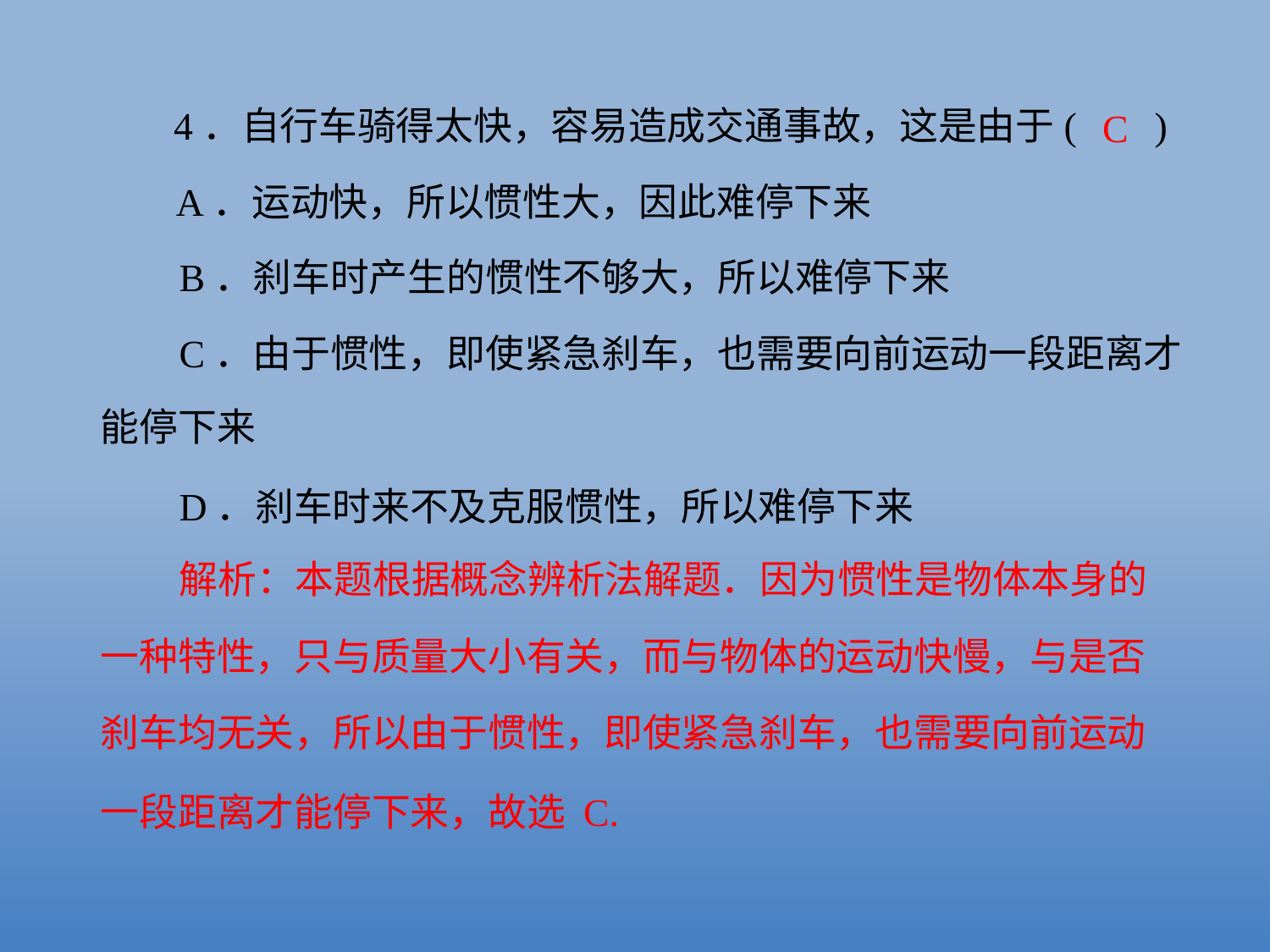

4．自行车骑得太快，容易造成交通事故，这是由于(
)
C
A．运动快，所以惯性大，因此难停下来
	B．刹车时产生的惯性不够大，所以难停下来

	C．由于惯性，即使紧急刹车，也需要向前运动一段距离才

能停下来

	D．刹车时来不及克服惯性，所以难停下来

	解析：本题根据概念辨析法解题．因为惯性是物体本身的

一种特性，只与质量大小有关，而与物体的运动快慢，与是否

刹车均无关，所以由于惯性，即使紧急刹车，也需要向前运动

一段距离才能停下来，故选 C.